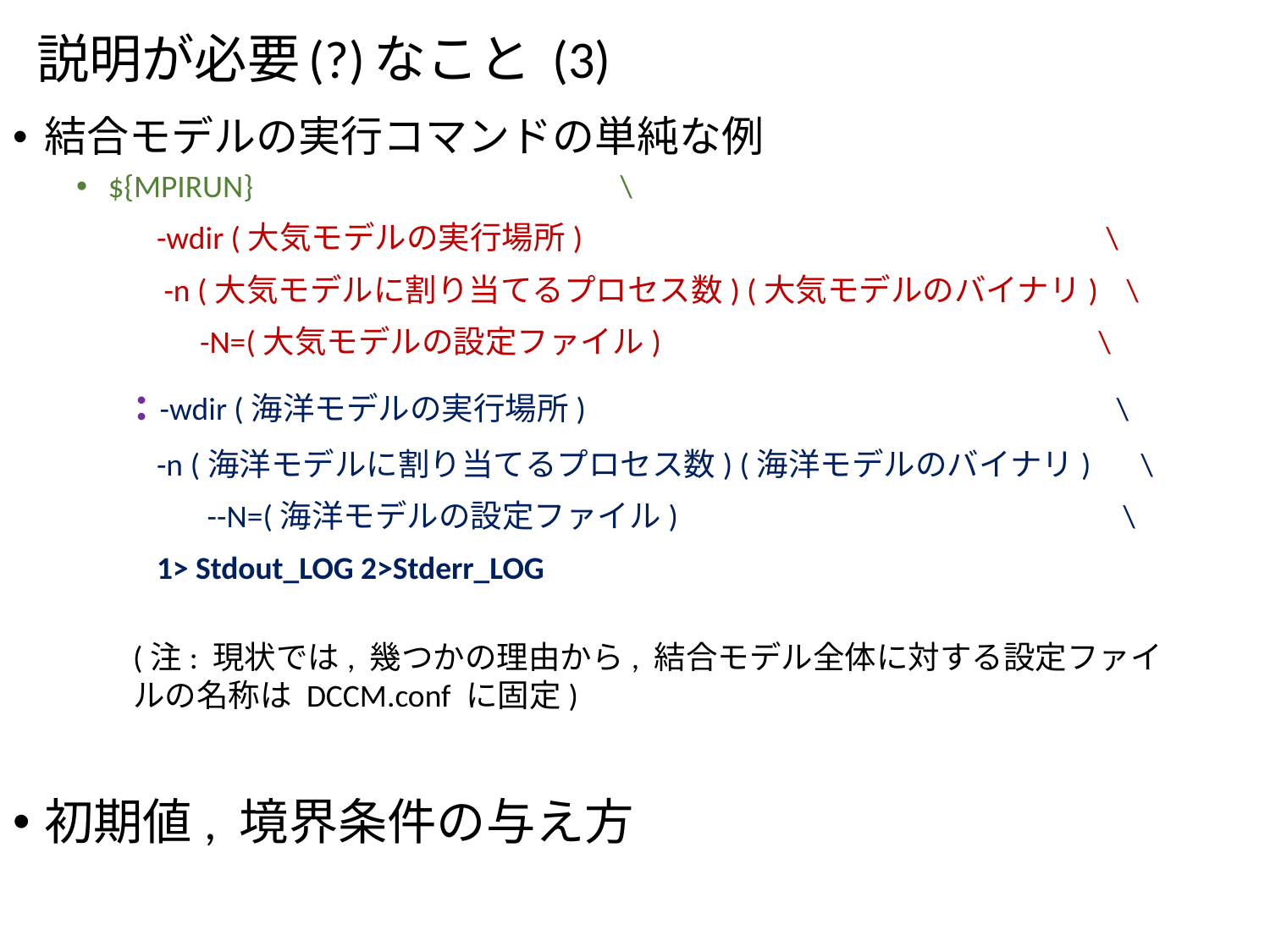

# 説明が必要(?)なこと (3)
結合モデルの実行コマンドの単純な例
${MPIRUN}                                                   \
                    -wdir (大気モデルの実行場所)                                                                         \
                     -n (大気モデルに割り当てるプロセス数) (大気モデルのバイナリ)    \
                          -N=(大気モデルの設定ファイル)                                                             \
                 : -wdir (海洋モデルの実行場所)                                                                          \
                    -n (海洋モデルに割り当てるプロセス数) (海洋モデルのバイナリ)       \
                           --N=(海洋モデルの設定ファイル)                                                              \
                    1> Stdout_LOG 2>Stderr_LOG

初期値, 境界条件の与え方
(注: 現状では, 幾つかの理由から, 結合モデル全体に対する設定ファイルの名称は DCCM.conf に固定)